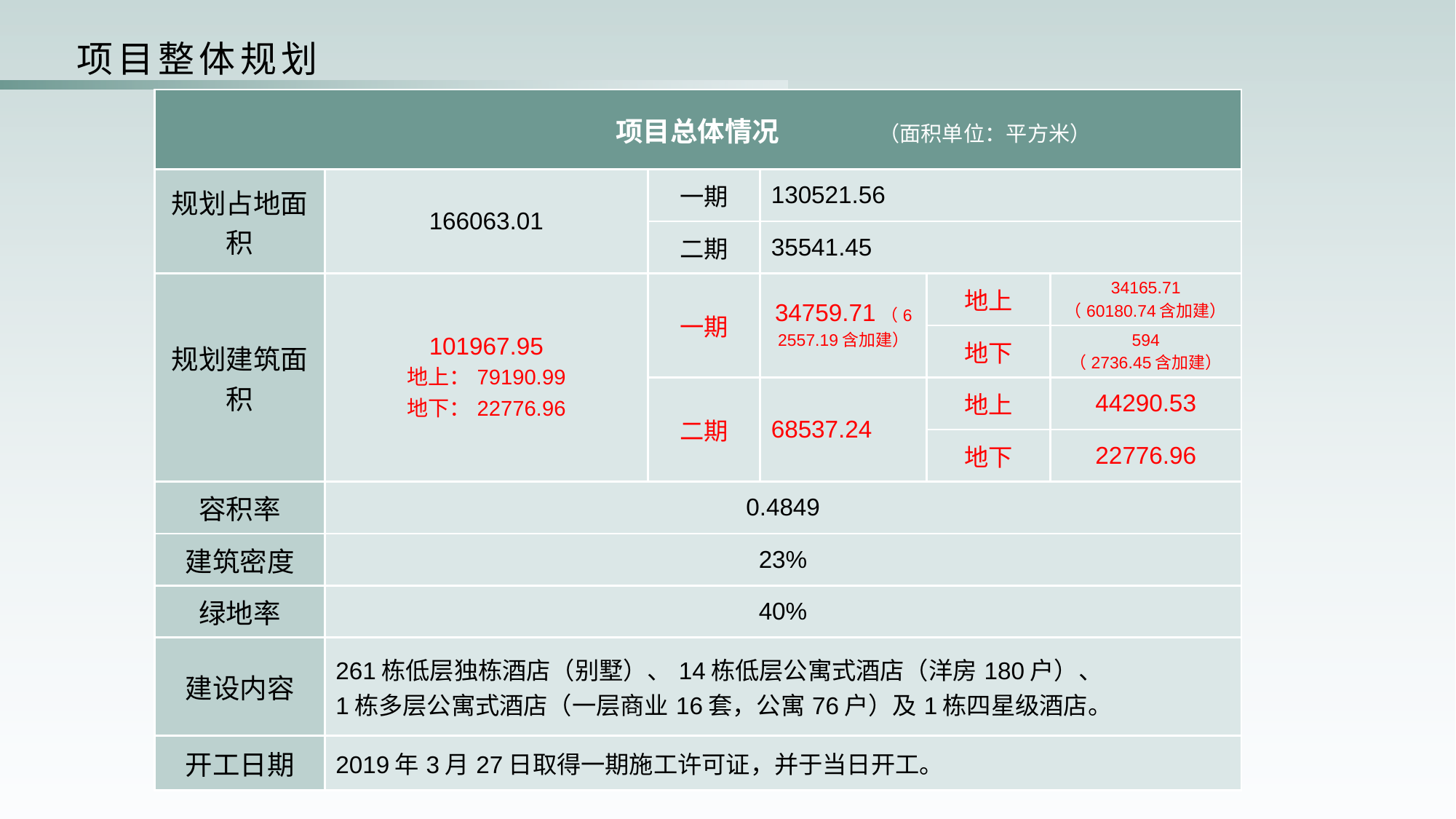

项目整体规划

| 项目总体情况 （面积单位：平方米） |  |  |  |  |  |
| --- | --- | --- | --- | --- | --- |
| 规划占地面积 | 166063.01 | 一期 | 130521.56 |  |  |
|  |  | 二期 | 35541.45 |  |  |
| 规划建筑面积 | 101967.95 地上：79190.99 地下：22776.96 | 一期 | 34759.71（62557.19含加建） | 地上 | 34165.71 （60180.74含加建） |
|  |  |  |  | 地下 | 594 （2736.45含加建） |
|  |  | 二期 | 68537.24 | 地上 | 44290.53 |
|  |  |  |  | 地下 | 22776.96 |
| 容积率 | 0.4849 |  |  |  |  |
| 建筑密度 | 23% |  |  |  |  |
| 绿地率 | 40% |  |  |  |  |
| 建设内容 | 261栋低层独栋酒店（别墅）、14栋低层公寓式酒店（洋房180户）、 1栋多层公寓式酒店（一层商业16套，公寓76户）及1栋四星级酒店。 |  |  |  |  |
| 开工日期 | 2019年3月27日取得一期施工许可证，并于当日开工。 |  |  |  |  |